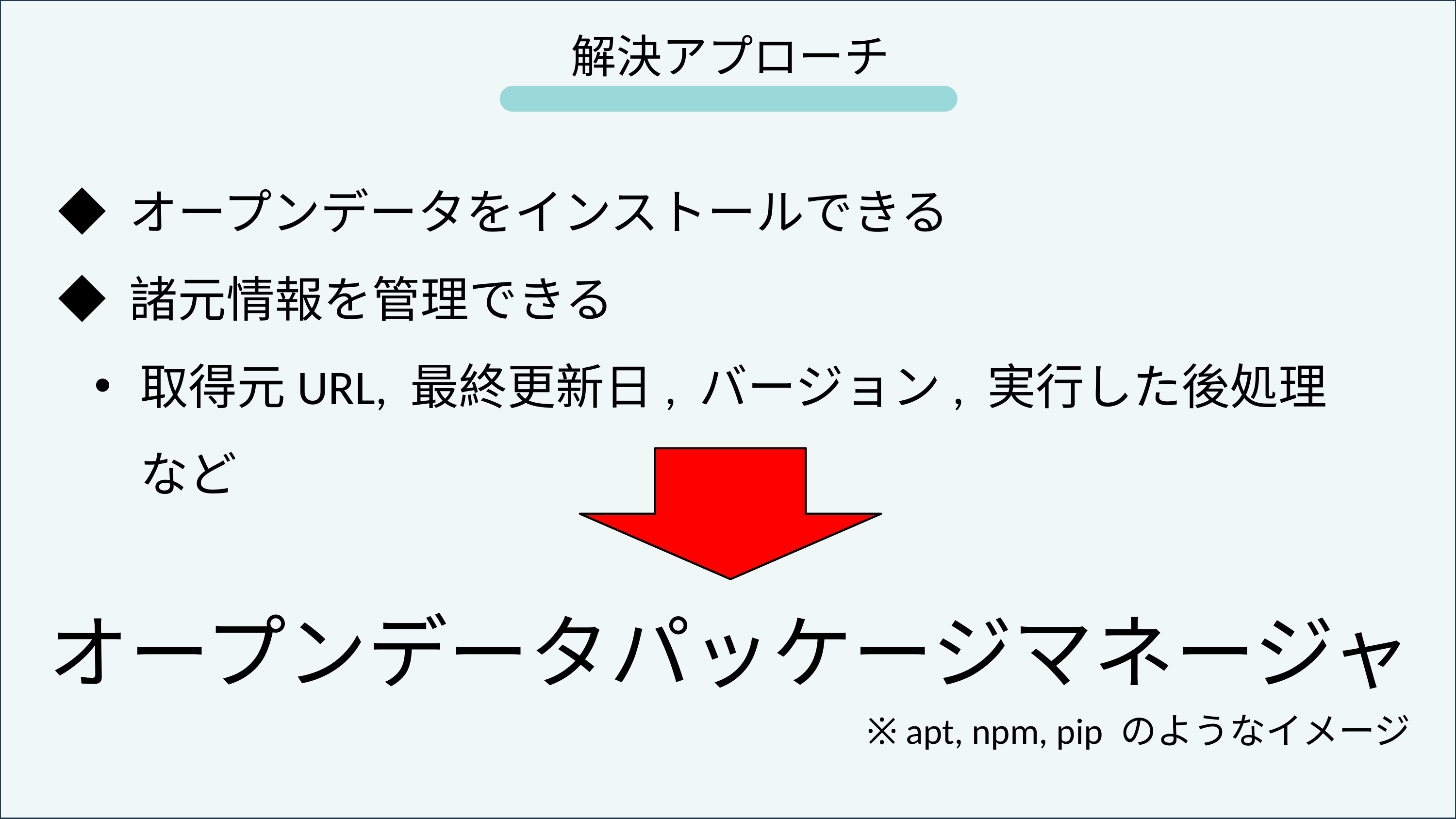

解決アプローチ

◆ オープンデータをインストールできる
◆ 諸元情報を管理できる
取得元URL, 最終更新日, バージョン, 実行した後処理　など

オープンデータパッケージマネージャ
※ apt, npm, pip のようなイメージ